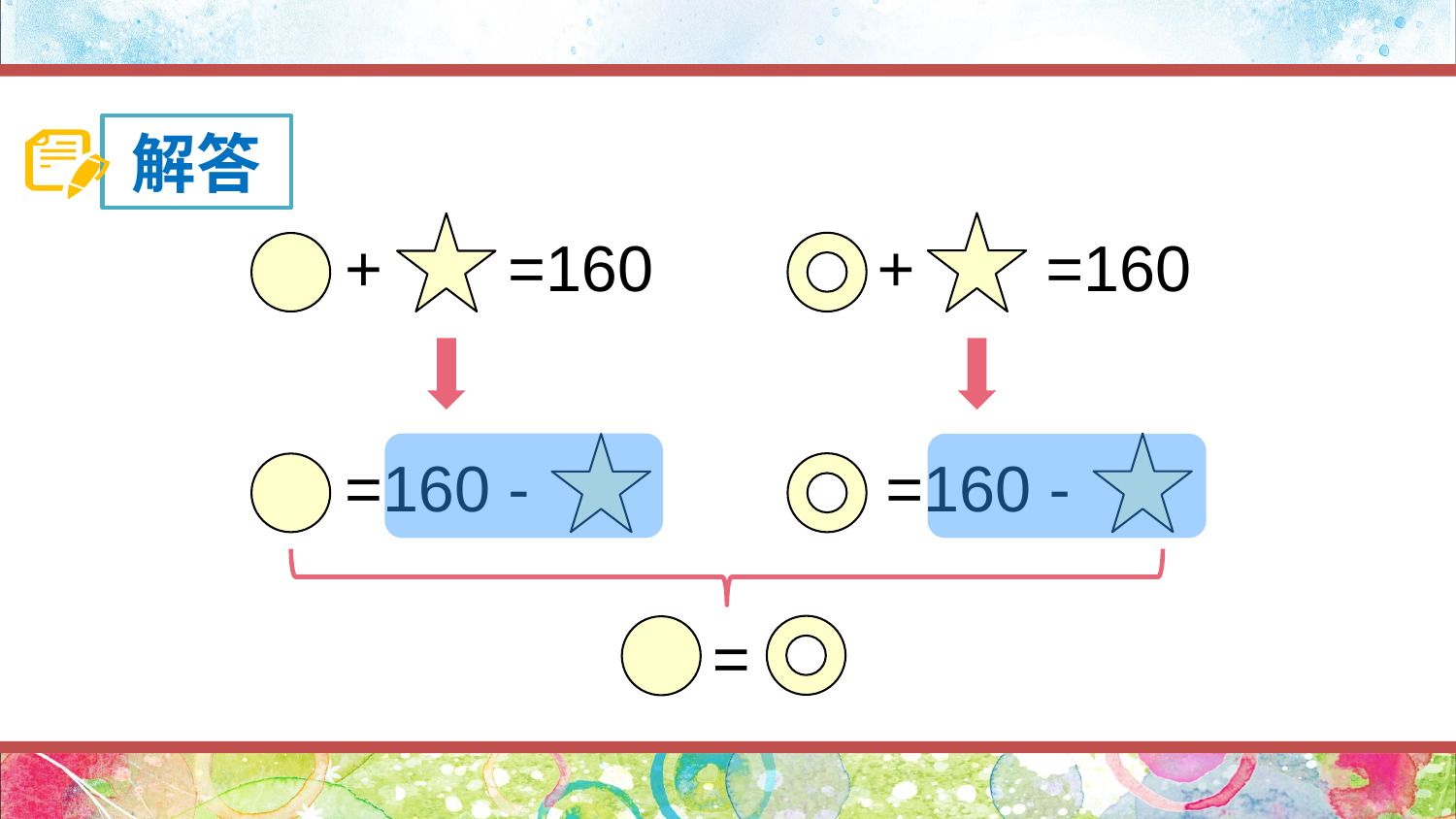

解答

+
=160

+       =160

=160 -

=160 -

=